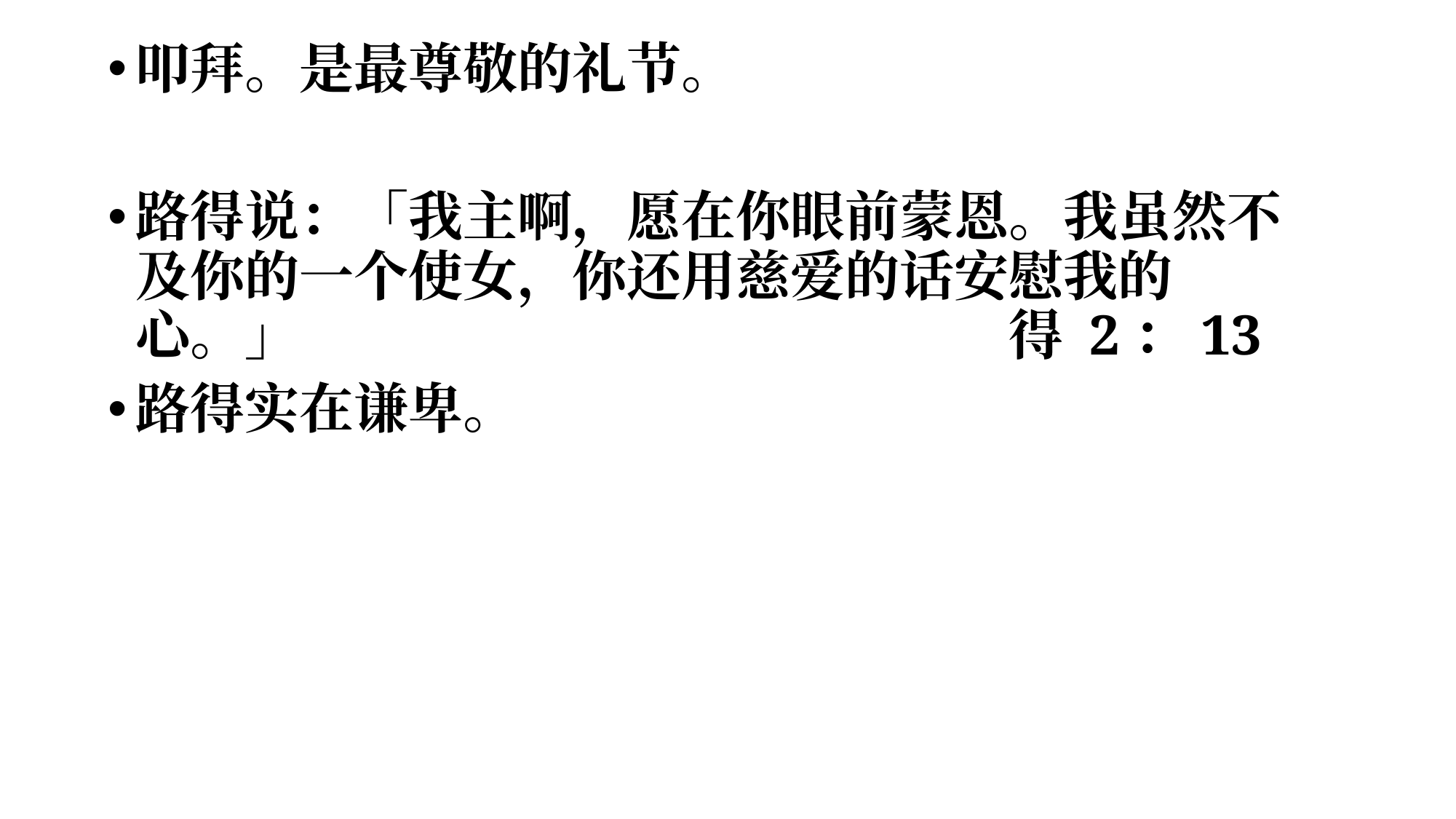

叩拜。是最尊敬的礼节。

路得说：「我主啊，愿在你眼前蒙恩。我虽然不及你的一个使女，你还用慈爱的话安慰我的心。」							得 2：13
路得实在谦卑。